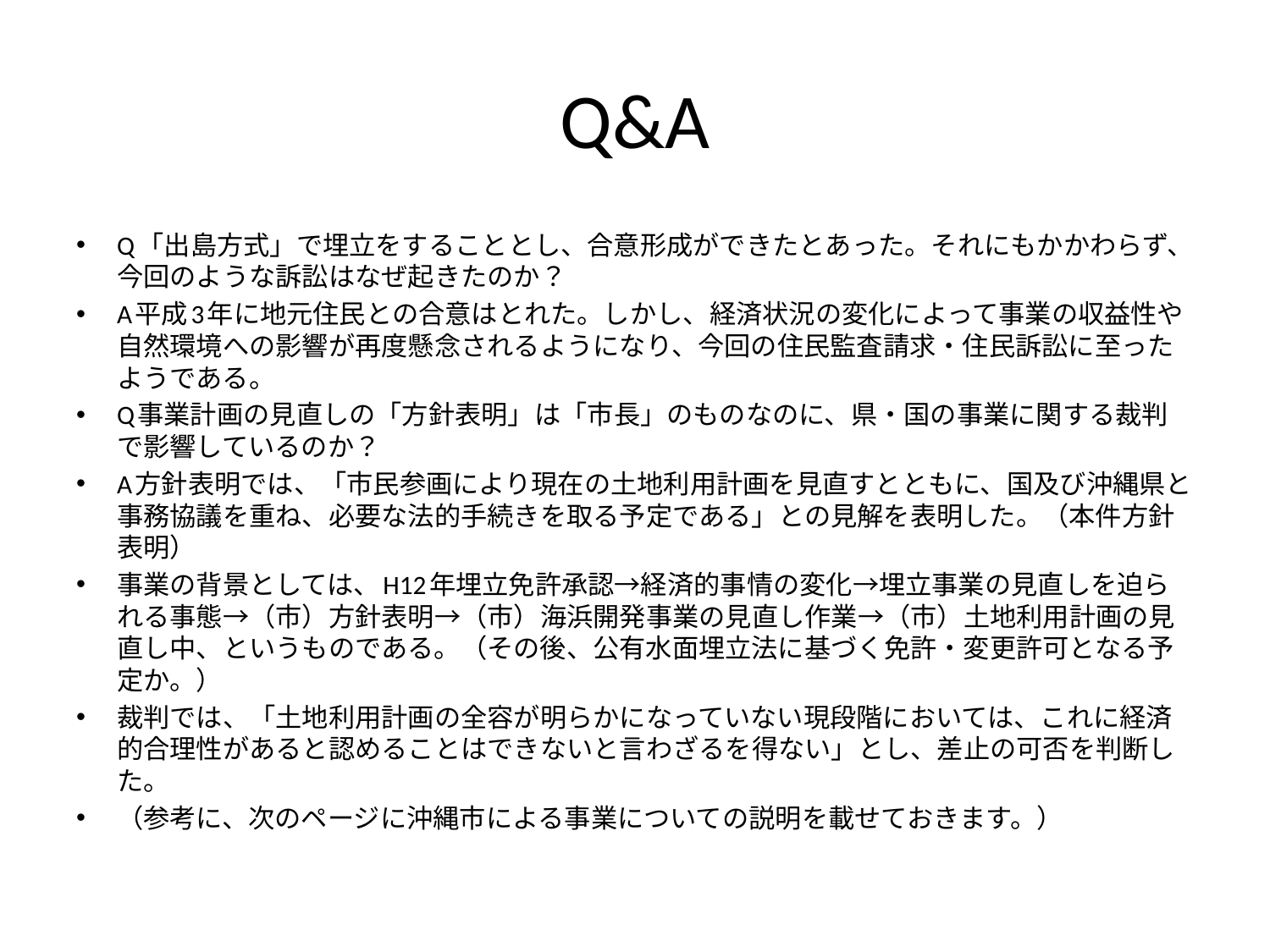

# Q&A
Q「出島方式」で埋立をすることとし、合意形成ができたとあった。それにもかかわらず、今回のような訴訟はなぜ起きたのか？
A平成3年に地元住民との合意はとれた。しかし、経済状況の変化によって事業の収益性や自然環境への影響が再度懸念されるようになり、今回の住民監査請求・住民訴訟に至ったようである。
Q事業計画の見直しの「方針表明」は「市長」のものなのに、県・国の事業に関する裁判で影響しているのか？
A方針表明では、「市民参画により現在の土地利用計画を見直すとともに、国及び沖縄県と事務協議を重ね、必要な法的手続きを取る予定である」との見解を表明した。（本件方針表明）
事業の背景としては、H12年埋立免許承認→経済的事情の変化→埋立事業の見直しを迫られる事態→（市）方針表明→（市）海浜開発事業の見直し作業→（市）土地利用計画の見直し中、というものである。（その後、公有水面埋立法に基づく免許・変更許可となる予定か。）
裁判では、「土地利用計画の全容が明らかになっていない現段階においては、これに経済的合理性があると認めることはできないと言わざるを得ない」とし、差止の可否を判断した。
（参考に、次のページに沖縄市による事業についての説明を載せておきます。）